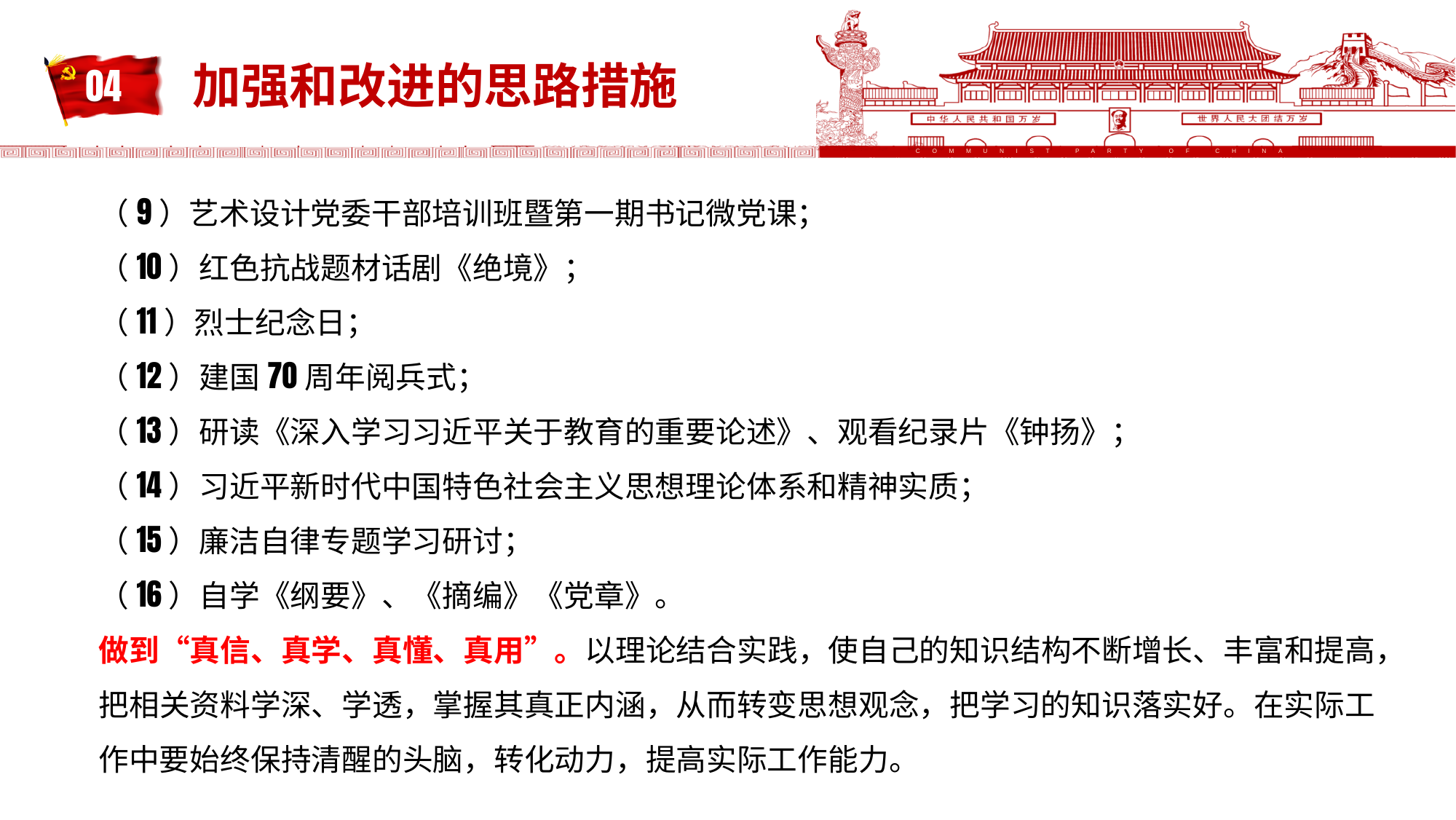

加强和改进的思路措施
（9）艺术设计党委干部培训班暨第一期书记微党课；
（10）红色抗战题材话剧《绝境》；
（11）烈士纪念日；
（12）建国70周年阅兵式；
（13）研读《深入学习习近平关于教育的重要论述》、观看纪录片《钟扬》；
（14）习近平新时代中国特色社会主义思想理论体系和精神实质；
（15）廉洁自律专题学习研讨；
（16）自学《纲要》、《摘编》《党章》。
做到“真信、真学、真懂、真用”。以理论结合实践，使自己的知识结构不断增长、丰富和提高，把相关资料学深、学透，掌握其真正内涵，从而转变思想观念，把学习的知识落实好。在实际工作中要始终保持清醒的头脑，转化动力，提高实际工作能力。